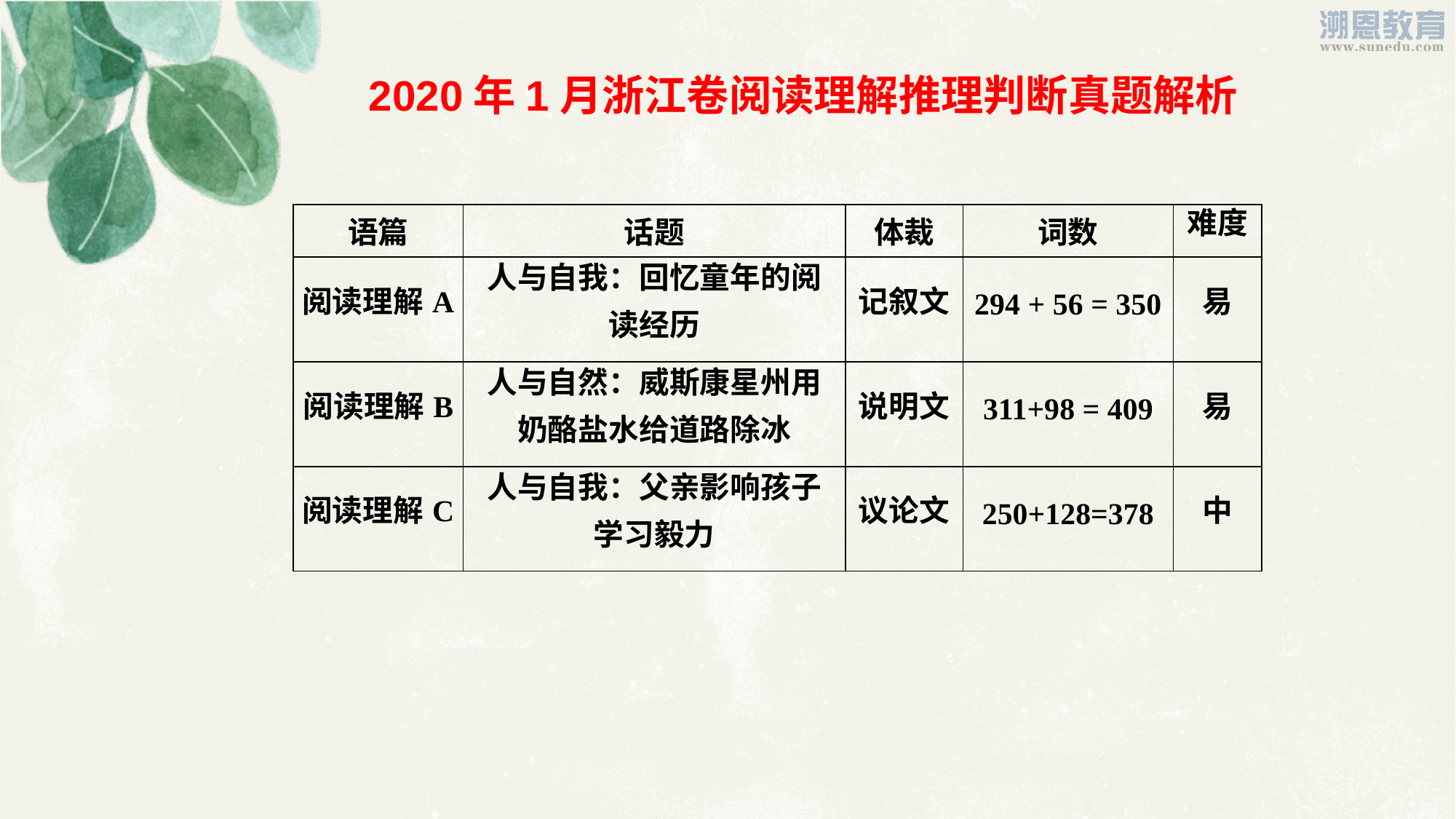

2020年1月浙江卷阅读理解推理判断真题解析
| 语篇 | 话题 | 体裁 | 词数 | 难度 |
| --- | --- | --- | --- | --- |
| 阅读理解A | 人与自我：回忆童年的阅 读经历 | 记叙文 | 294 + 56 = 350 | 易 |
| 阅读理解B | 人与自然：威斯康星州用 奶酪盐水给道路除冰 | 说明文 | 311+98 = 409 | 易 |
| 阅读理解C | 人与自我：父亲影响孩子 学习毅力 | 议论文 | 250+128=378 | 中 |